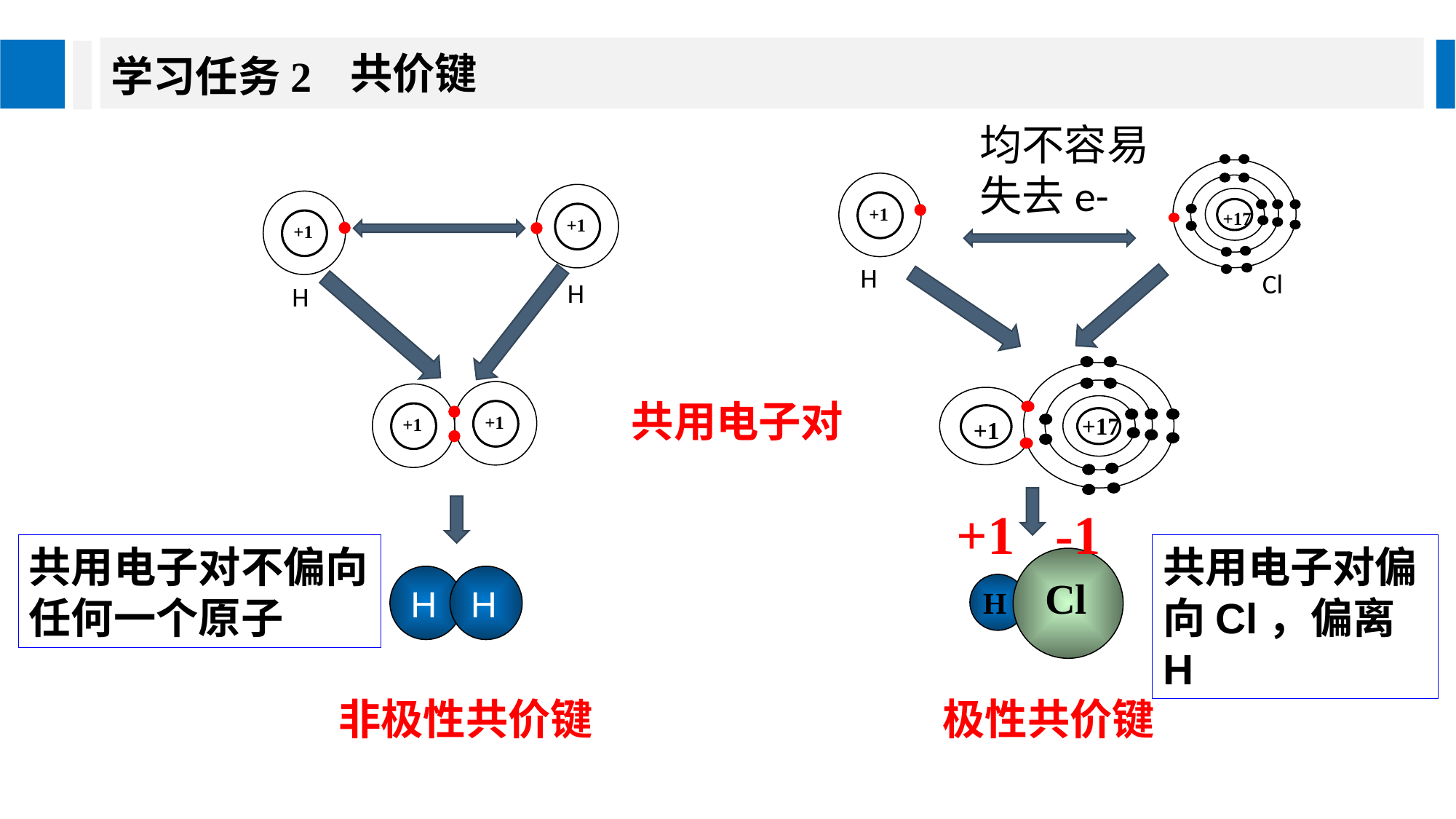

学习任务2

共价键
均不容易失去e-

+17

Cl

+1

H

+1

H

+1

H

+17

+1

+1

+1

共用电子对

+1   -1

共用电子对不偏向任何一个原子
共用电子对偏向Cl，偏离H

H     Cl

H

H
非极性共价键
极性共价键